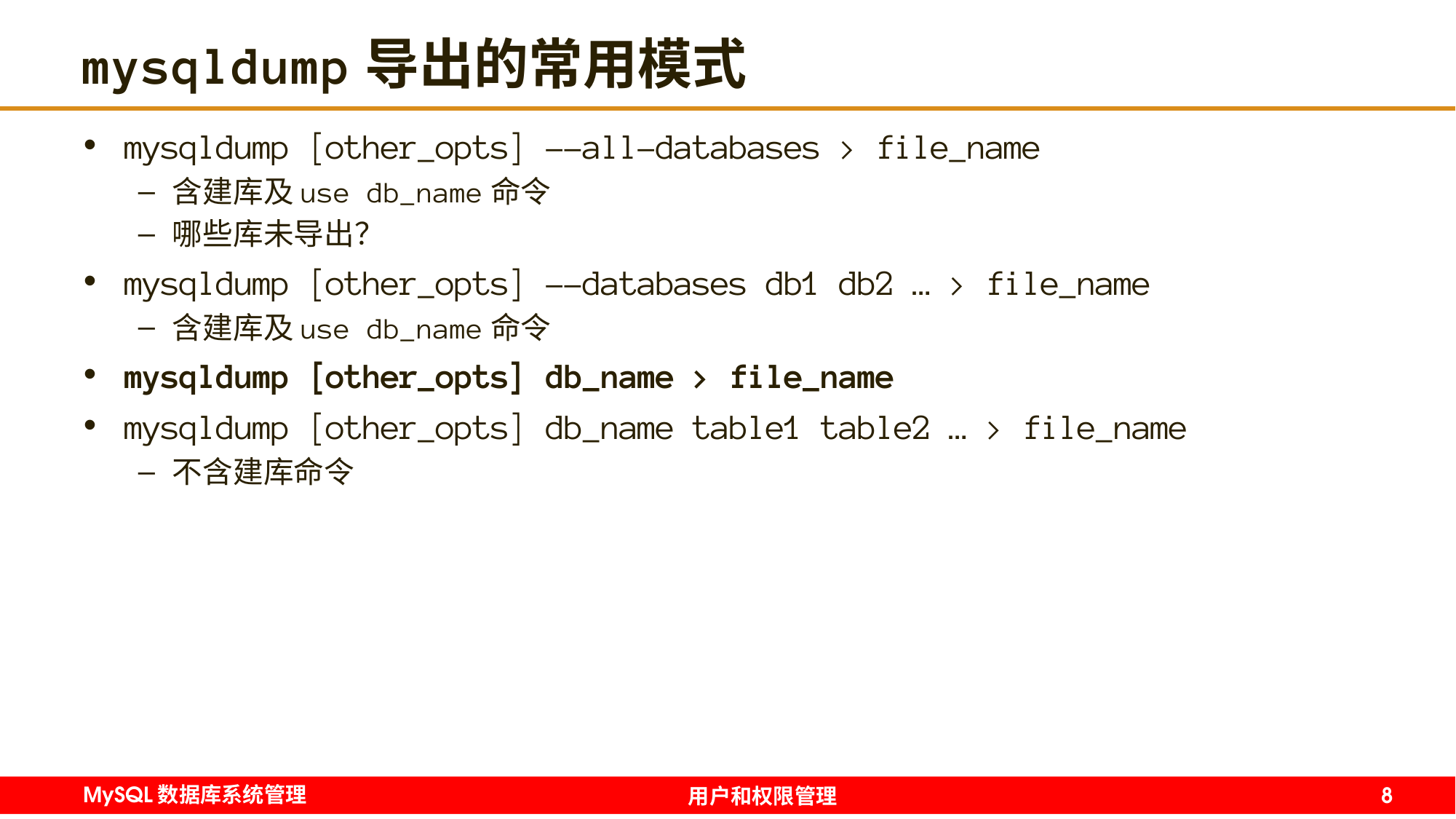

# mysqldump导出的常用模式
mysqldump [other_opts] --all-databases > file_name
含建库及use db_name命令
哪些库未导出？
mysqldump [other_opts] --databases db1 db2 … > file_name
含建库及use db_name命令
mysqldump [other_opts] db_name > file_name
mysqldump [other_opts] db_name table1 table2 … > file_name
不含建库命令